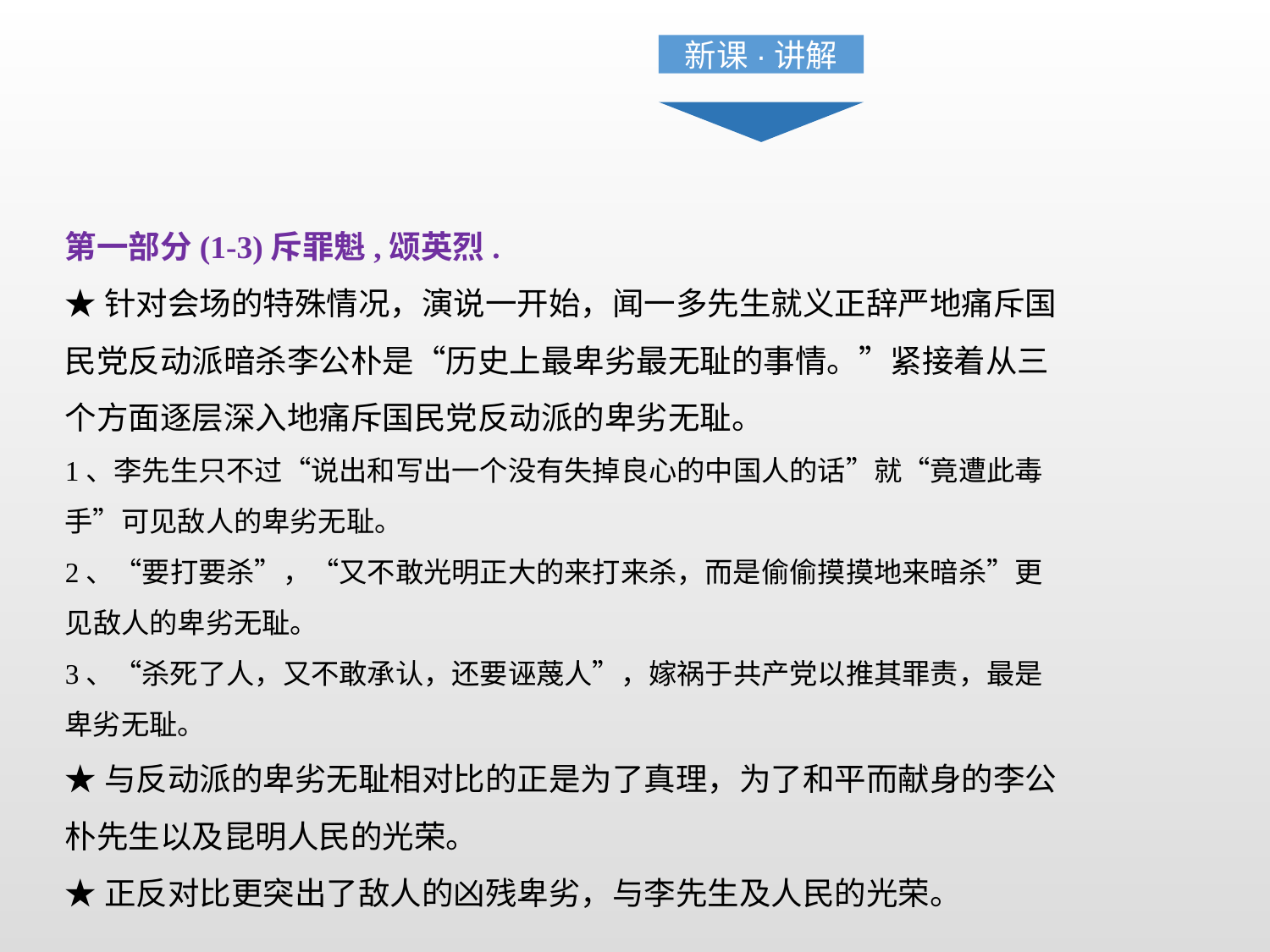

新课·讲解

第一部分(1-3)斥罪魁,颂英烈.
★针对会场的特殊情况，演说一开始，闻一多先生就义正辞严地痛斥国民党反动派暗杀李公朴是“历史上最卑劣最无耻的事情。”紧接着从三个方面逐层深入地痛斥国民党反动派的卑劣无耻。
1、李先生只不过“说出和写出一个没有失掉良心的中国人的话”就“竟遭此毒手”可见敌人的卑劣无耻。
2、“要打要杀”，“又不敢光明正大的来打来杀，而是偷偷摸摸地来暗杀”更见敌人的卑劣无耻。
3、“杀死了人，又不敢承认，还要诬蔑人”，嫁祸于共产党以推其罪责，最是卑劣无耻。
★与反动派的卑劣无耻相对比的正是为了真理，为了和平而献身的李公朴先生以及昆明人民的光荣。
★正反对比更突出了敌人的凶残卑劣，与李先生及人民的光荣。